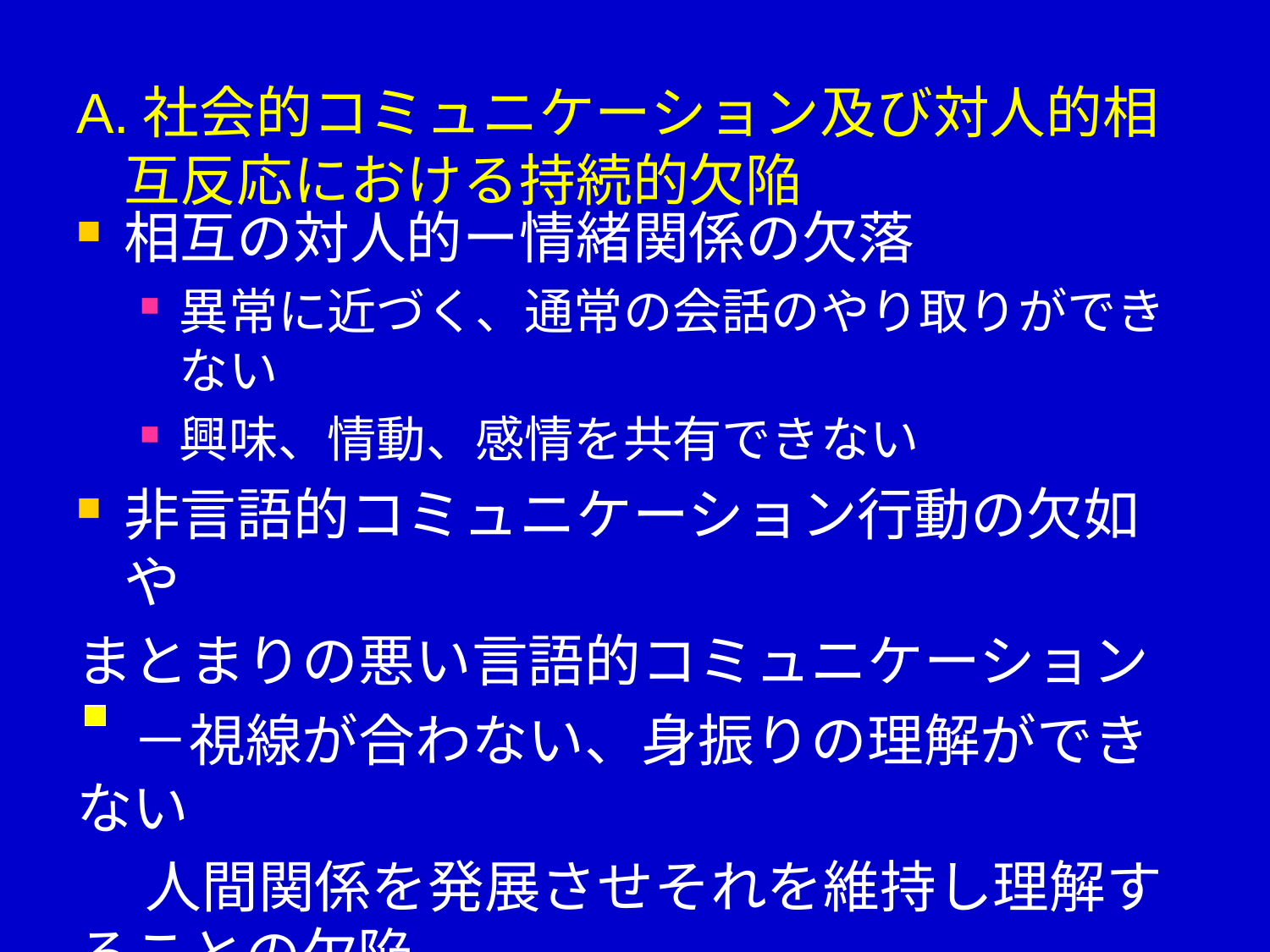

# A.社会的コミュニケーション及び対人的相互反応における持続的欠陥
相互の対人的ー情緒関係の欠落
異常に近づく、通常の会話のやり取りができない
興味、情動、感情を共有できない
非言語的コミュニケーション行動の欠如や
まとまりの悪い言語的コミュニケーション
　－視線が合わない、身振りの理解ができない
　 人間関係を発展させそれを維持し理解することの欠陥
　－様々な社会状況に合った行動ができない